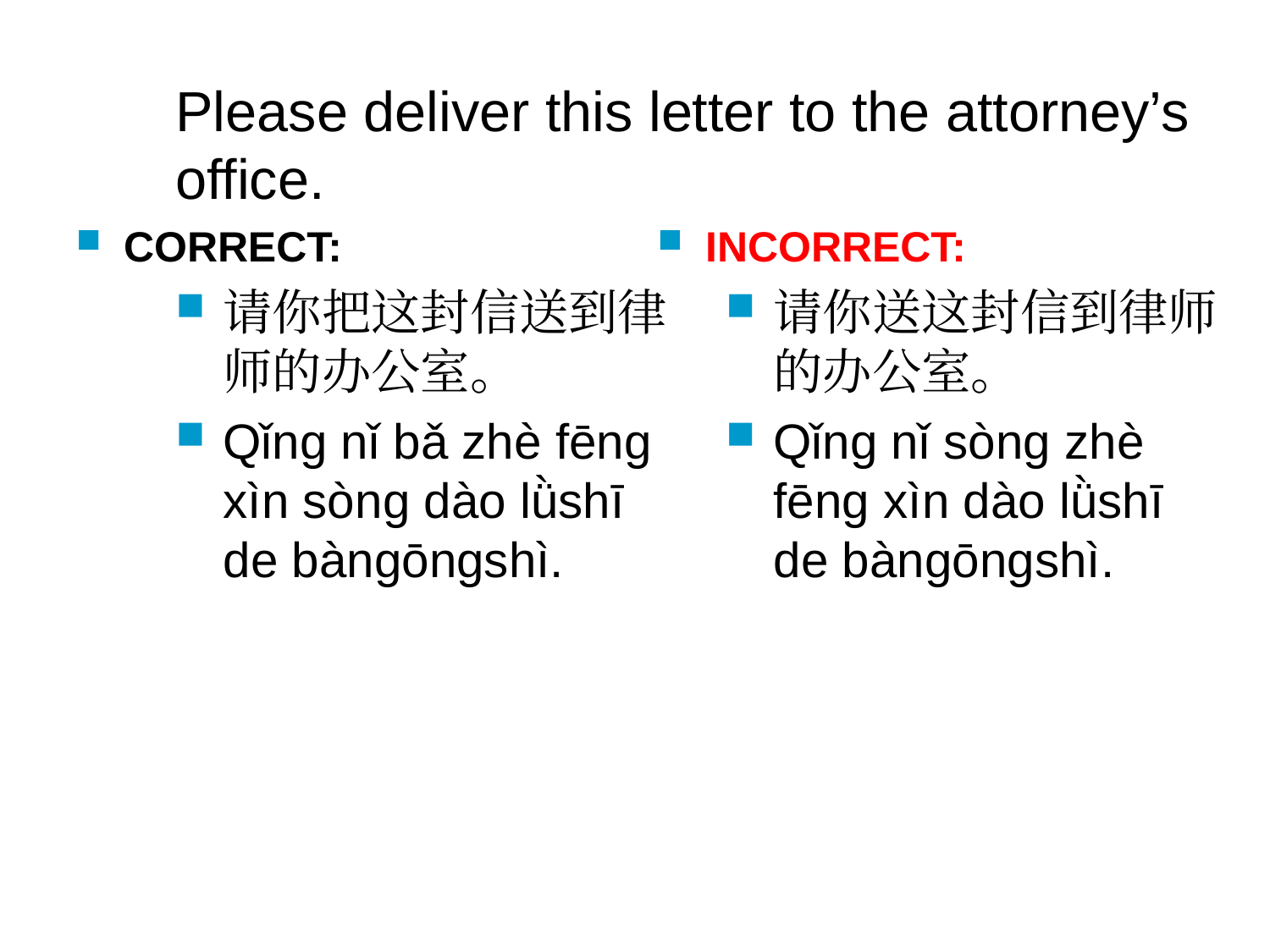

# Please deliver this letter to the attorney’s office.
CORRECT:
INCORRECT:
请你把这封信送到律师的办公室。
Qǐng nǐ bǎ zhè fēng xìn sòng dào lǜshī de bàngōngshì.

请你送这封信到律师的办公室。
Qǐng nǐ sòng zhè fēng xìn dào lǜshī de bàngōngshì.